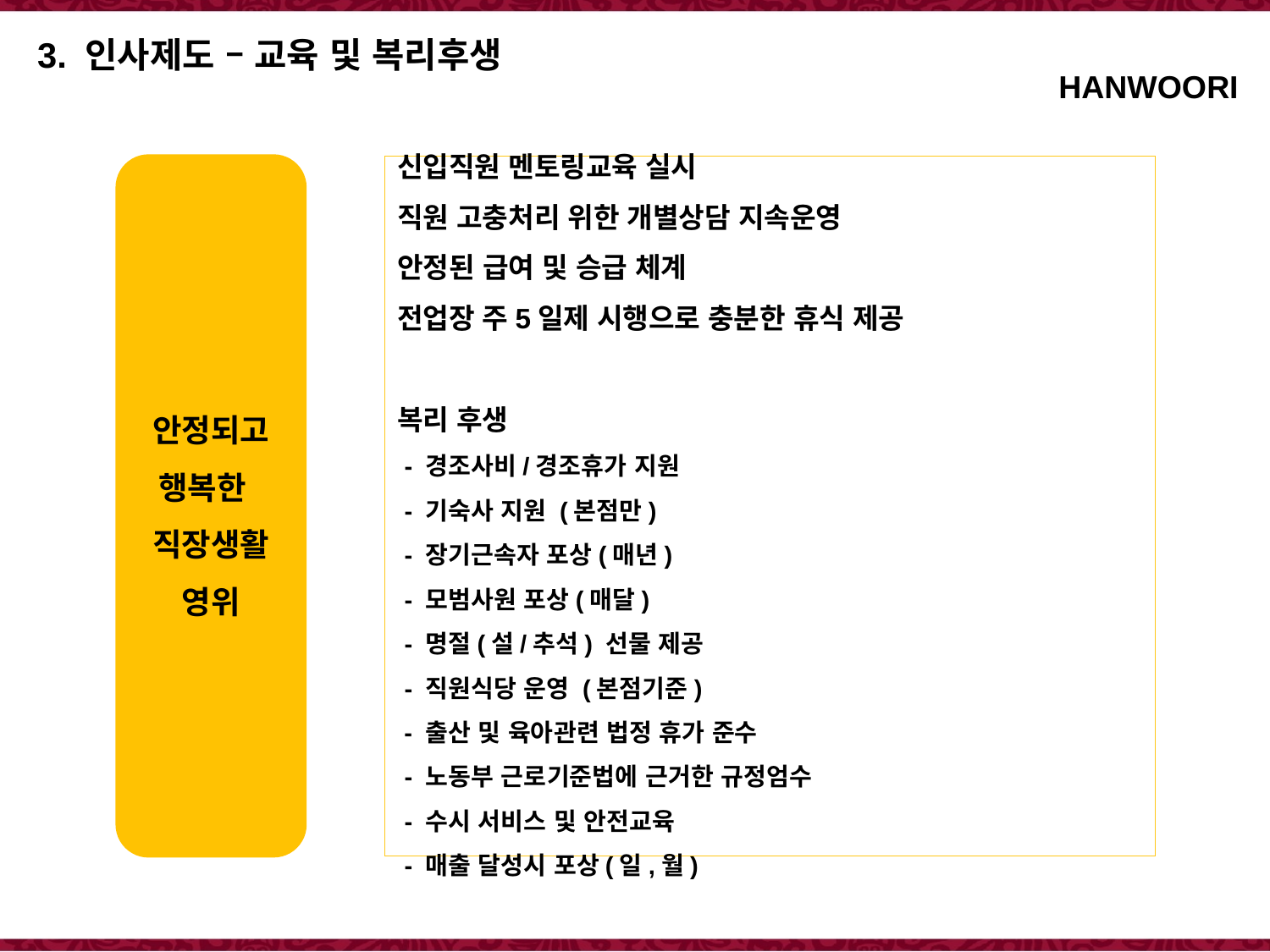

3. 인사제도 – 교육 및 복리후생
   HANWOORI
신입직원 멘토링교육 실시
직원 고충처리 위한 개별상담 지속운영
안정된 급여 및 승급 체계
전업장 주5일제 시행으로 충분한 휴식 제공

복리 후생
 - 경조사비/경조휴가 지원
 - 기숙사 지원 (본점만)
 - 장기근속자 포상(매년)
 - 모범사원 포상(매달)
 - 명절(설/추석) 선물 제공
 - 직원식당 운영 (본점기준)
 - 출산 및 육아관련 법정 휴가 준수
 - 노동부 근로기준법에 근거한 규정엄수
 - 수시 서비스 및 안전교육
 - 매출 달성시 포상(일,월)
안정되고 행복한
직장생활 영위